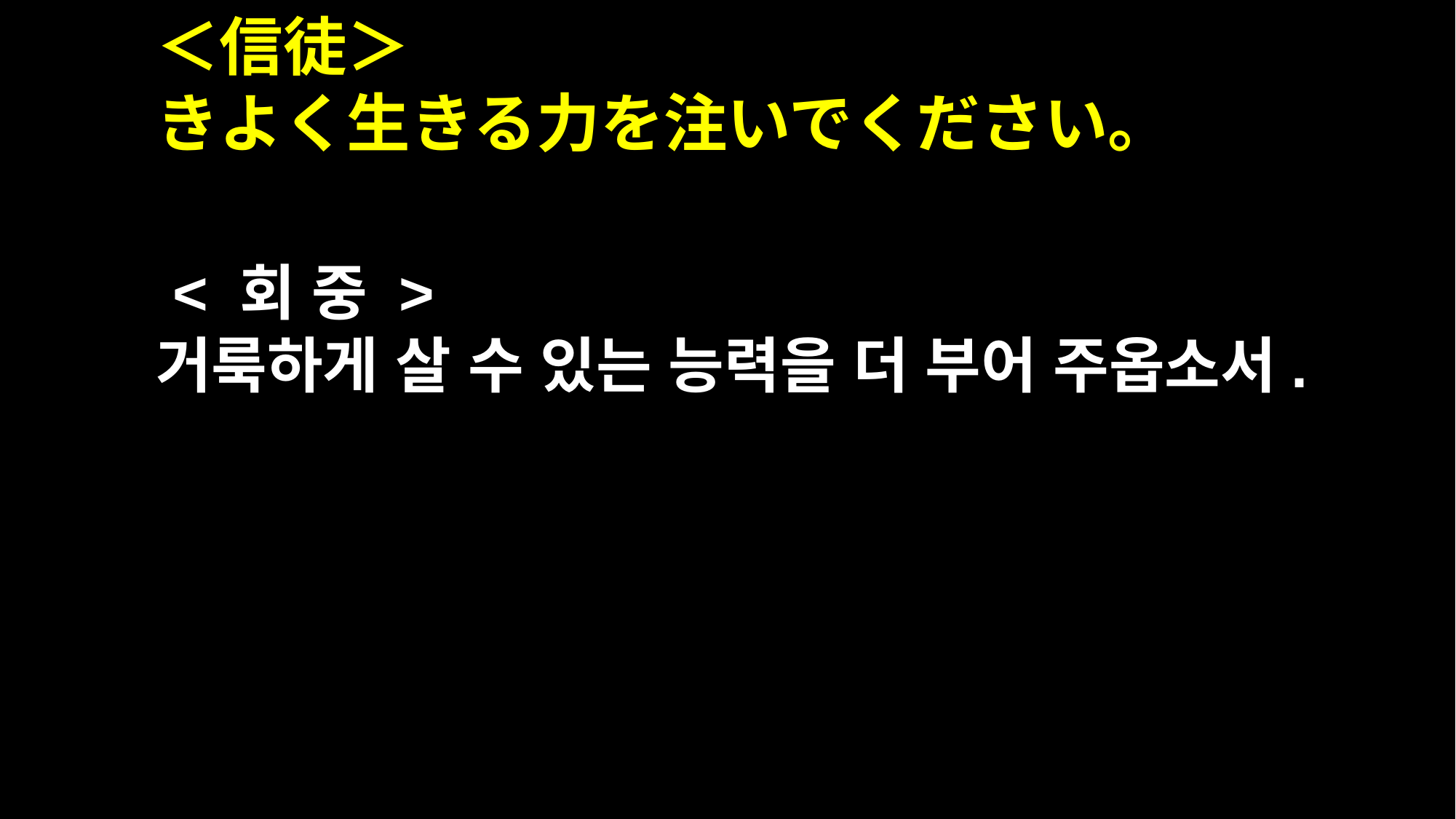

＜信徒＞
きよく生きる力を注いでください。

 < 회 중 >
거룩하게 살 수 있는 능력을 더 부어 주옵소서.